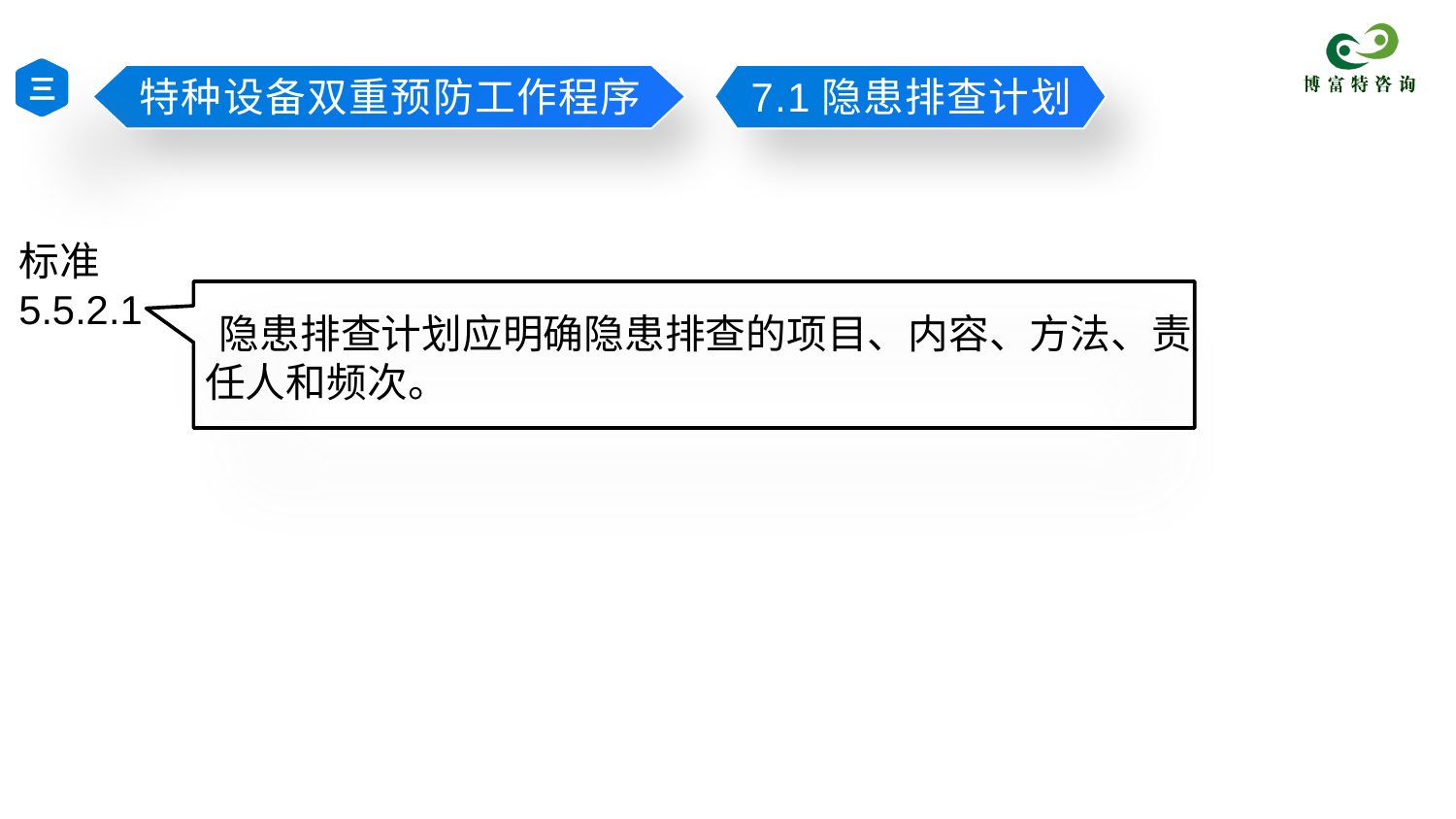

三

特种设备双重预防工作程序

7.1隐患排查计划
标准
5.5.2.1

隐患排查计划应明确隐患排查的项目、内容、方法、责任人和频次。

79